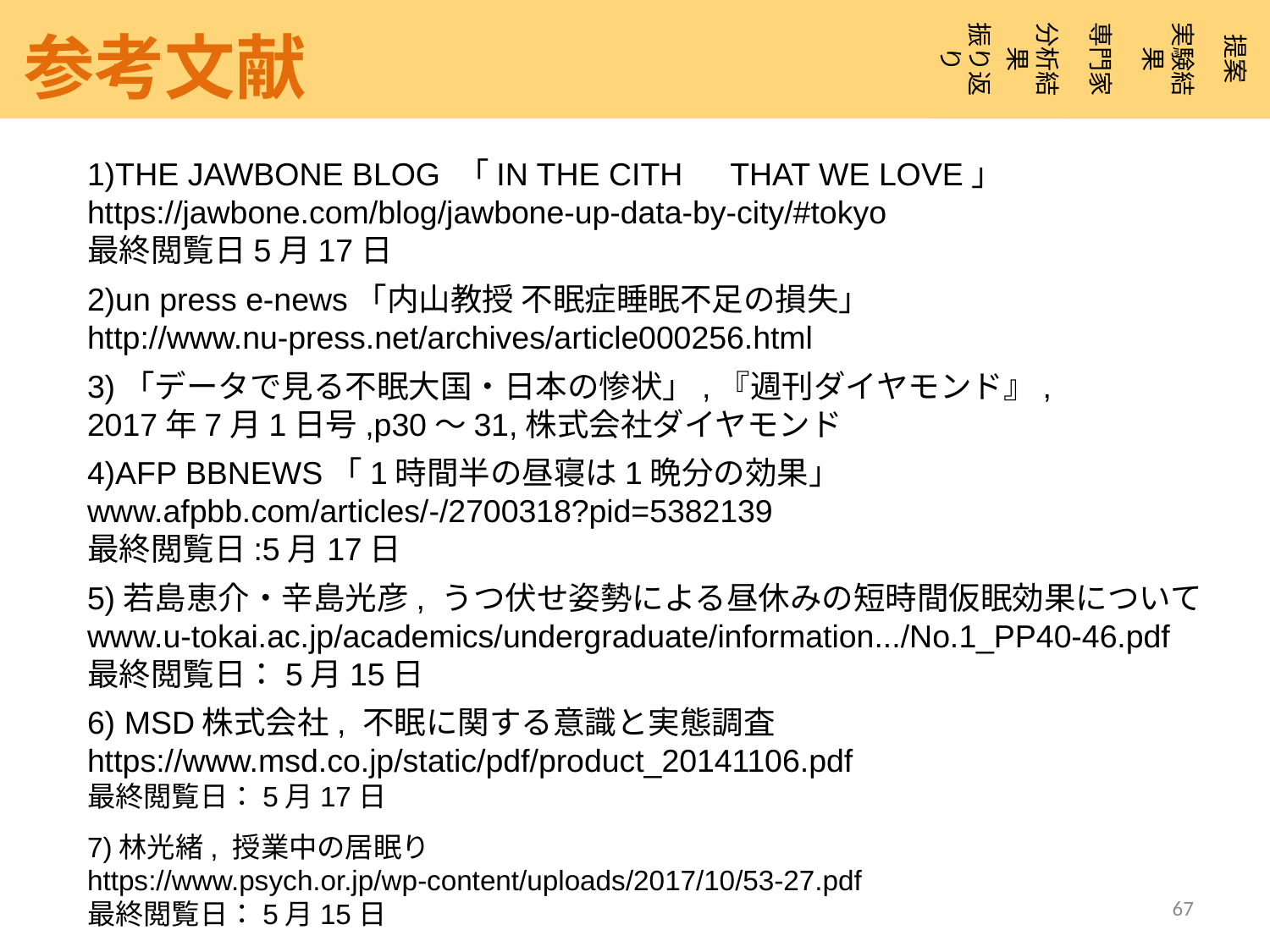

専門家
提案

振り返り
実験結果
分析結果
参考文献
1)THE JAWBONE BLOG 「IN THE CITH　THAT WE LOVE」
https://jawbone.com/blog/jawbone-up-data-by-city/#tokyo
最終閲覧日5月17日

2)un press e-news「内山教授 不眠症睡眠不足の損失」
http://www.nu-press.net/archives/article000256.html

3)「データで見る不眠大国・日本の惨状」,『週刊ダイヤモンド』,
2017年7月1日号,p30〜31,株式会社ダイヤモンド

4)AFP BBNEWS「1時間半の昼寝は1晩分の効果」
www.afpbb.com/articles/-/2700318?pid=5382139
最終閲覧日:5月17日

5)若島恵介・辛島光彦, うつ伏せ姿勢による昼休みの短時間仮眠効果について
www.u-tokai.ac.jp/academics/undergraduate/information.../No.1_PP40-46.pdf
最終閲覧日：5月15日

6) MSD株式会社, 不眠に関する意識と実態調査
https://www.msd.co.jp/static/pdf/product_20141106.pdf
最終閲覧日：5月17日

7)林光緒, 授業中の居眠り
https://www.psych.or.jp/wp-content/uploads/2017/10/53-27.pdf
最終閲覧日：5月15日

67